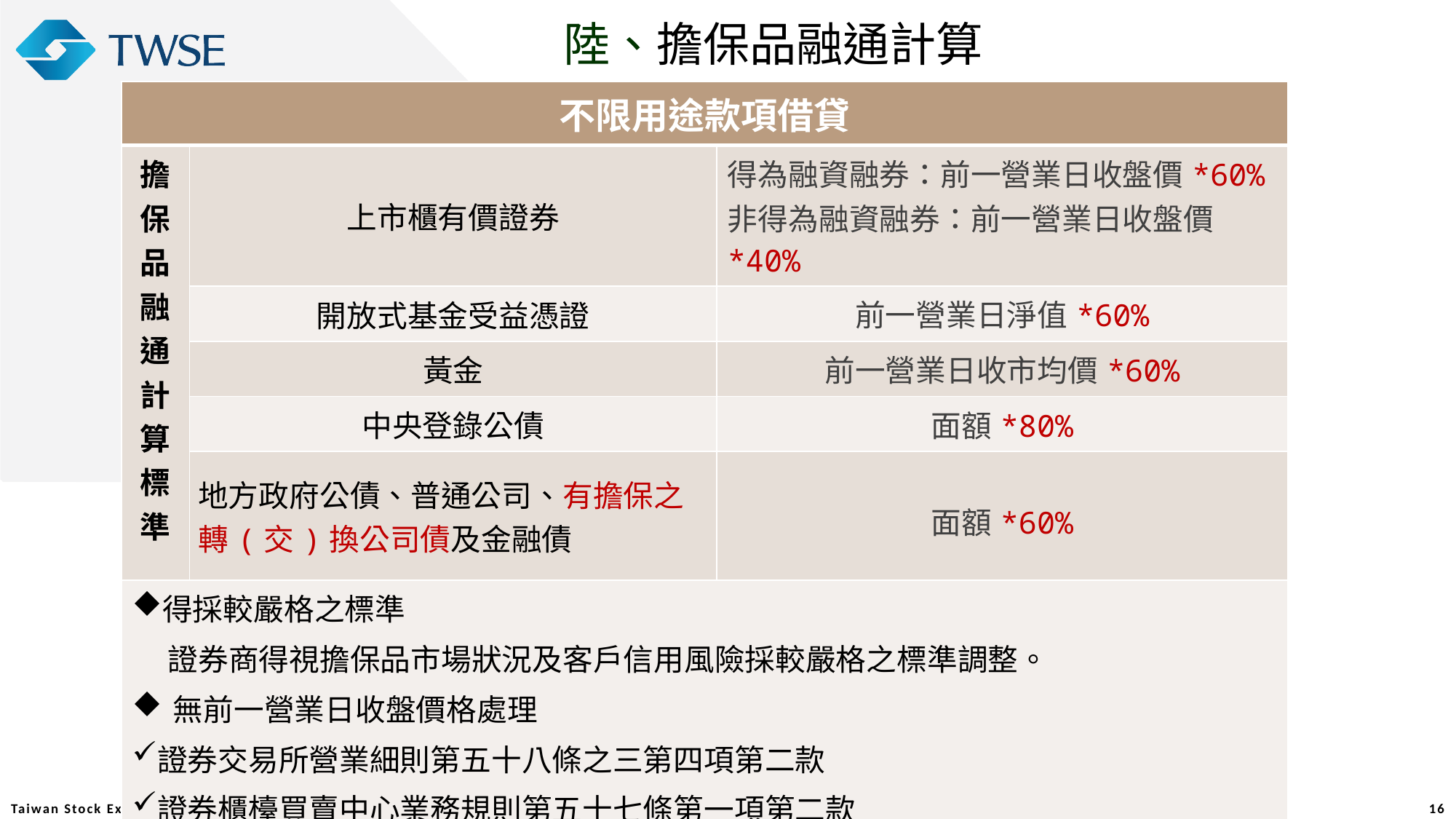

陸、擔保品融通計算
| 不限用途款項借貸 |  |  |
| --- | --- | --- |
| 擔保品融通計算標準 | 上市櫃有價證券 | 得為融資融券：前一營業日收盤價\*60% 非得為融資融券：前一營業日收盤價\*40% |
|  | 開放式基金受益憑證 | 前一營業日淨值\*60% |
|  | 黃金 | 前一營業日收市均價\*60% |
|  | 中央登錄公債 | 面額\*80% |
|  | 地方政府公債、普通公司、有擔保之轉(交)換公司債及金融債 | 面額\*60% |
| 得採較嚴格之標準 證券商得視擔保品市場狀況及客戶信用風險採較嚴格之標準調整。 無前一營業日收盤價格處理 證券交易所營業細則第五十八條之三第四項第二款 證券櫃檯買賣中心業務規則第五十七條第一項第二款 借貸款項擔保品專戶與辦理證券業款項借貸專戶共用 |  |  |
16